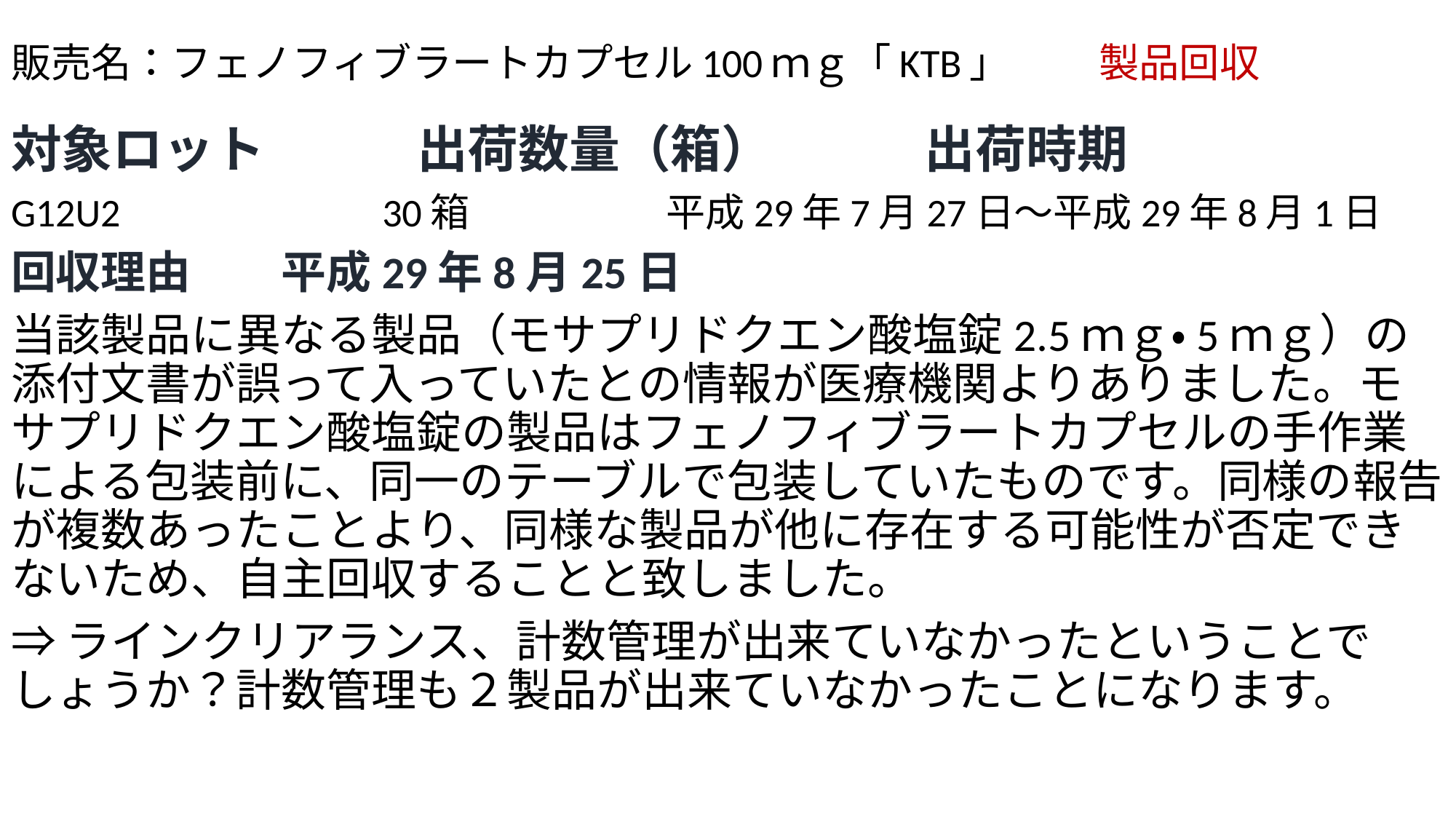

# 販売名：フェノフィブラートカプセル100ｍｇ「KTB」 　　製品回収
対象ロット　　　出荷数量（箱）　　　出荷時期
G12U2　　　　　　 30箱　　　　　平成29年7月27日～平成29年8月1日
回収理由　　平成29年8月25日
当該製品に異なる製品（モサプリドクエン酸塩錠2.5ｍｇ・5ｍｇ）の添付文書が誤って入っていたとの情報が医療機関よりありました。モサプリドクエン酸塩錠の製品はフェノフィブラートカプセルの手作業による包装前に、同一のテーブルで包装していたものです。同様の報告が複数あったことより、同様な製品が他に存在する可能性が否定できないため、自主回収することと致しました。
⇒ラインクリアランス、計数管理が出来ていなかったということでしょうか？計数管理も２製品が出来ていなかったことになります。